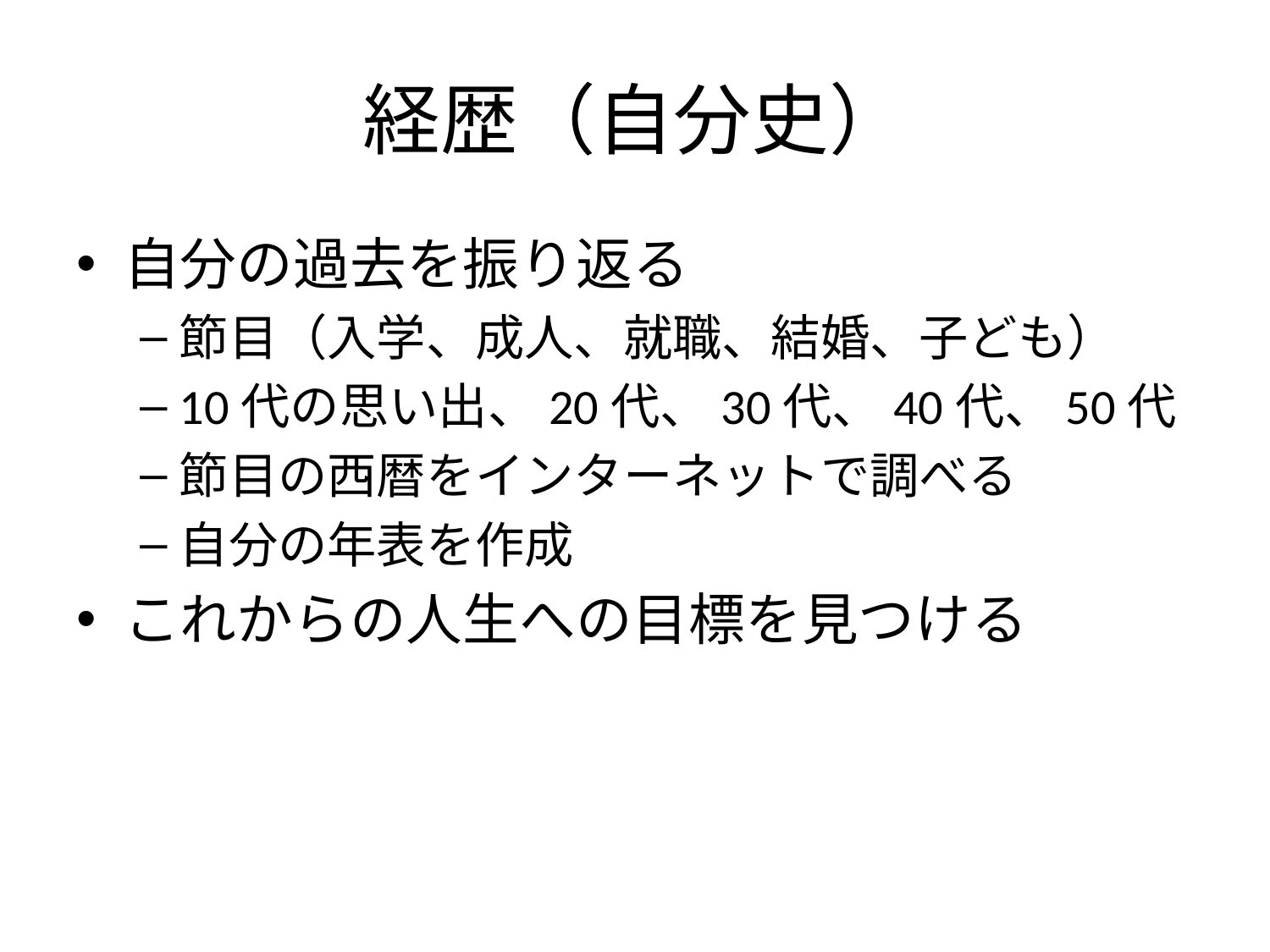

# 経歴（自分史）
自分の過去を振り返る
節目（入学、成人、就職、結婚、子ども）
10代の思い出、20代、30代、40代、50代
節目の西暦をインターネットで調べる
自分の年表を作成
これからの人生への目標を見つける